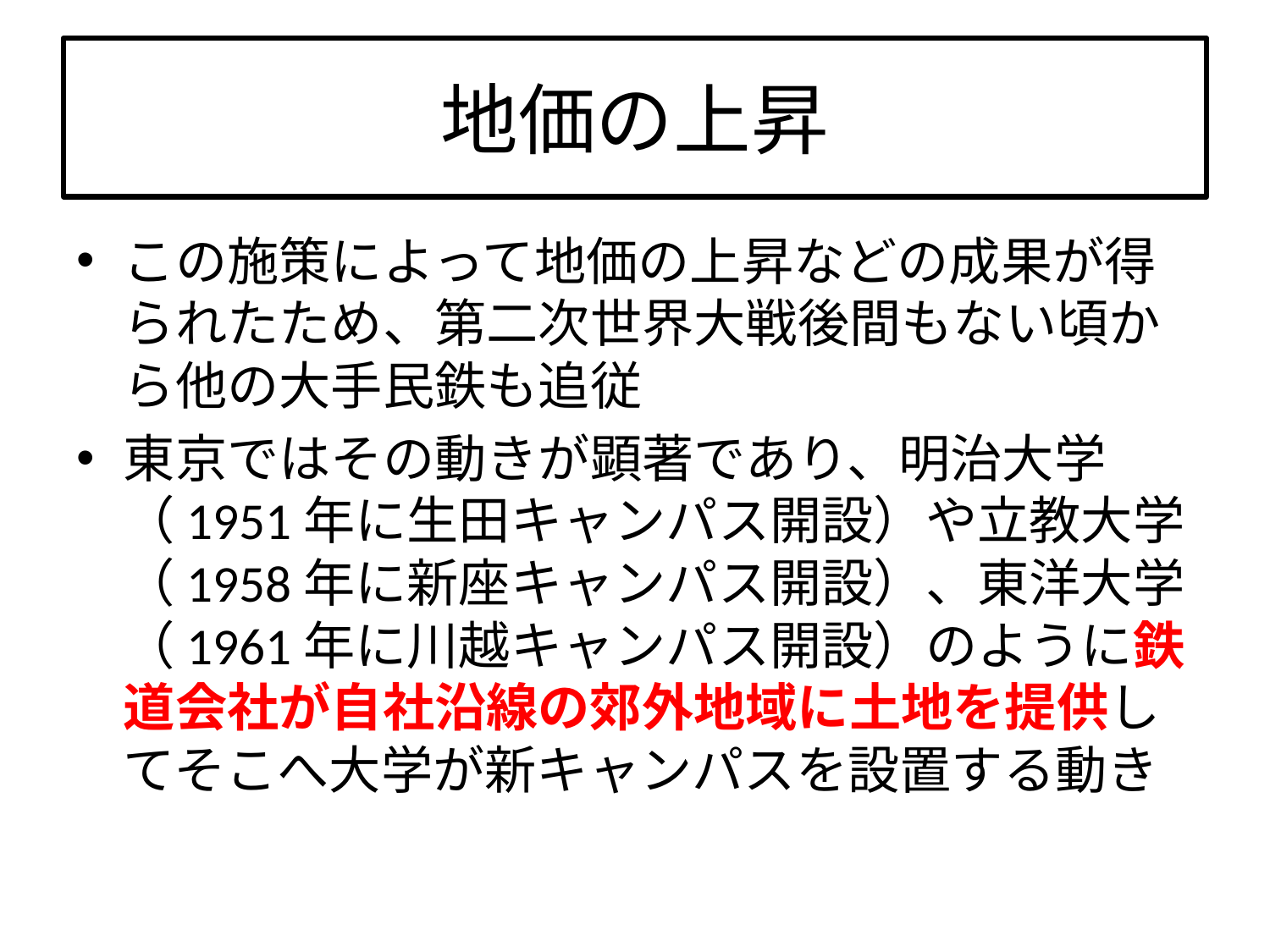

# 地価の上昇
この施策によって地価の上昇などの成果が得られたため、第二次世界大戦後間もない頃から他の大手民鉄も追従
東京ではその動きが顕著であり、明治大学（1951年に生田キャンパス開設）や立教大学（1958年に新座キャンパス開設）、東洋大学（1961年に川越キャンパス開設）のように鉄道会社が自社沿線の郊外地域に土地を提供してそこへ大学が新キャンパスを設置する動き